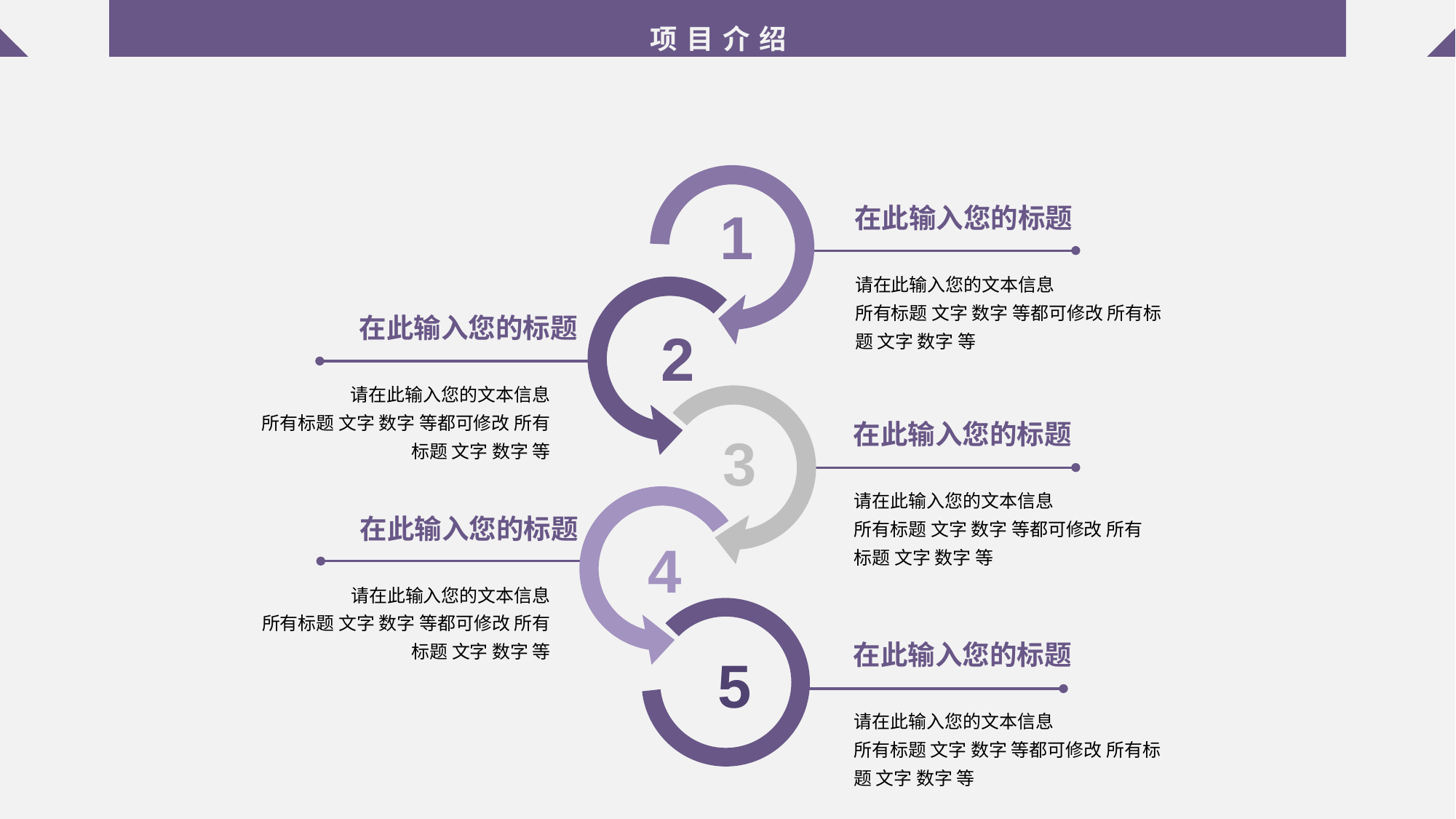

项目介绍

1
在此输入您的标题

请在此输入您的文本信息
所有标题 文字 数字 等都可修改 所有标题 文字 数字 等
在此输入您的标题
2

请在此输入您的文本信息
所有标题 文字 数字 等都可修改 所有标题 文字 数字 等
在此输入您的标题
3

请在此输入您的文本信息
所有标题 文字 数字 等都可修改 所有标题 文字 数字 等
在此输入您的标题
4
请在此输入您的文本信息
所有标题 文字 数字 等都可修改 所有标题 文字 数字 等

在此输入您的标题
5
请在此输入您的文本信息
所有标题 文字 数字 等都可修改 所有标题 文字 数字 等